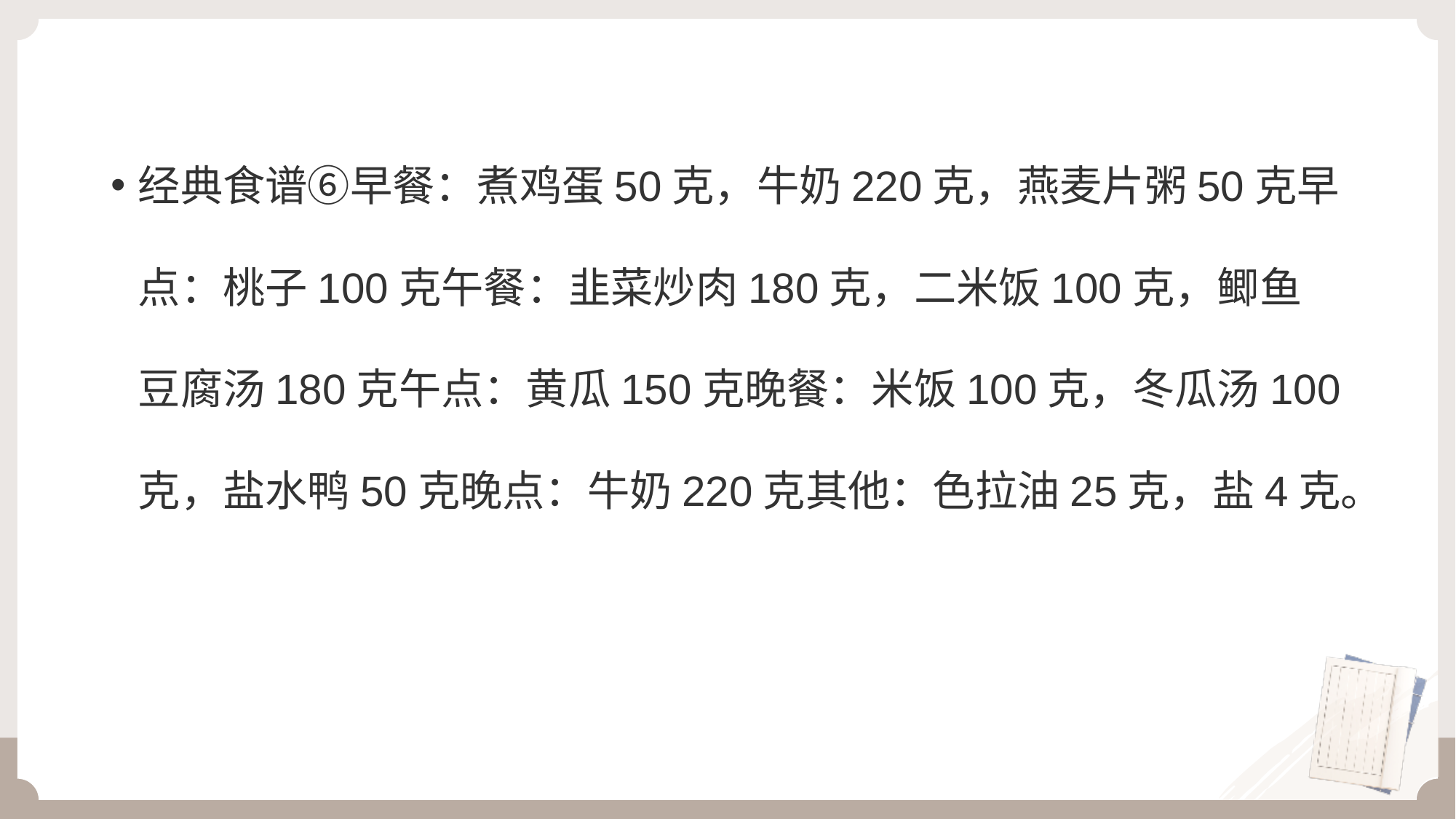

经典食谱⑥早餐：煮鸡蛋50克，牛奶220克，燕麦片粥50克早点：桃子100克午餐：韭菜炒肉180克，二米饭100克，鲫鱼豆腐汤180克午点：黄瓜150克晚餐：米饭100克，冬瓜汤100克，盐水鸭50克晚点：牛奶220克其他：色拉油25克，盐4克。